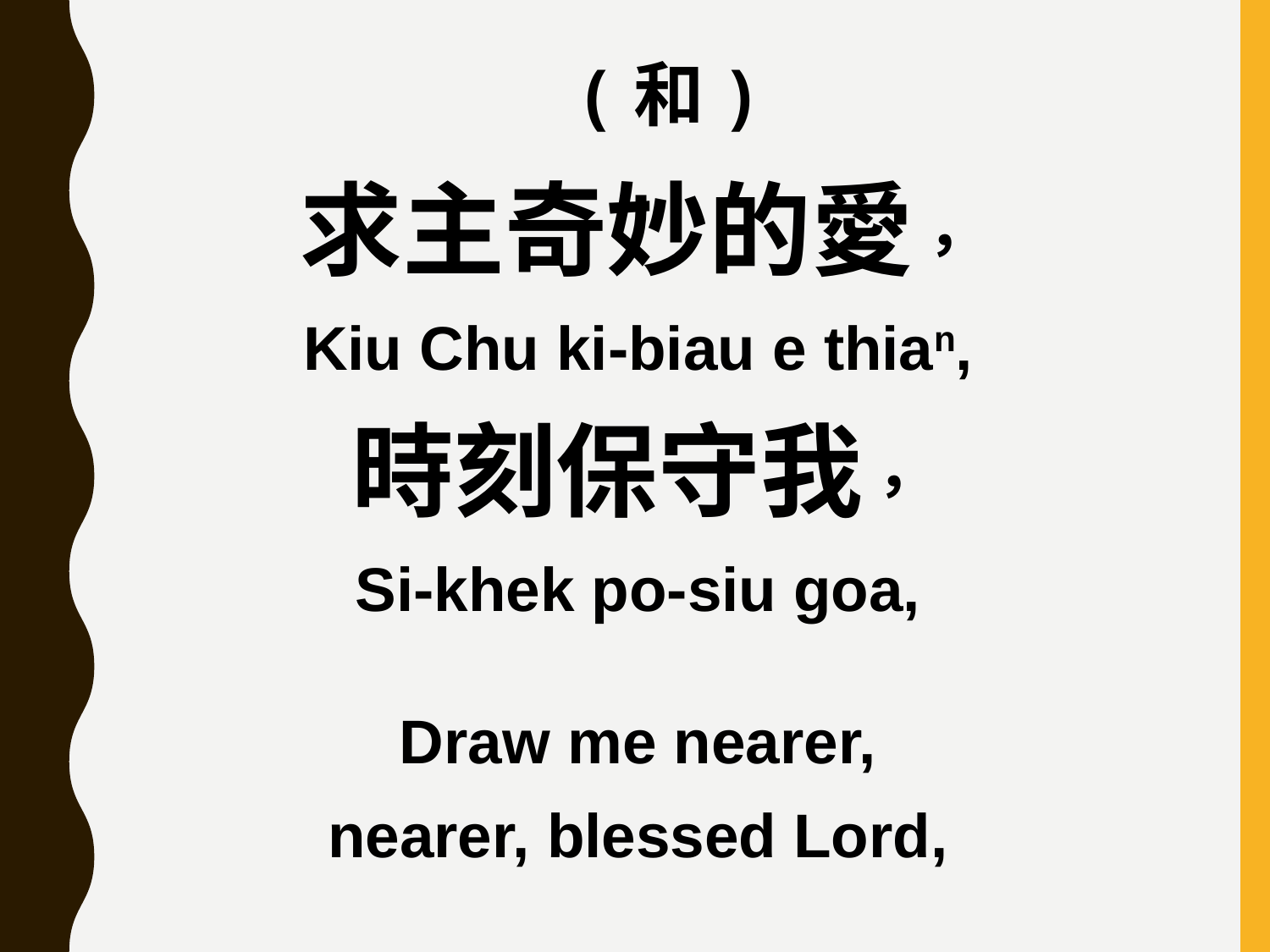

(和)
求主奇妙的愛，
Kiu Chu ki-biau e thian,
時刻保守我，
Si-khek po-siu goa,

Draw me nearer,
nearer, blessed Lord,